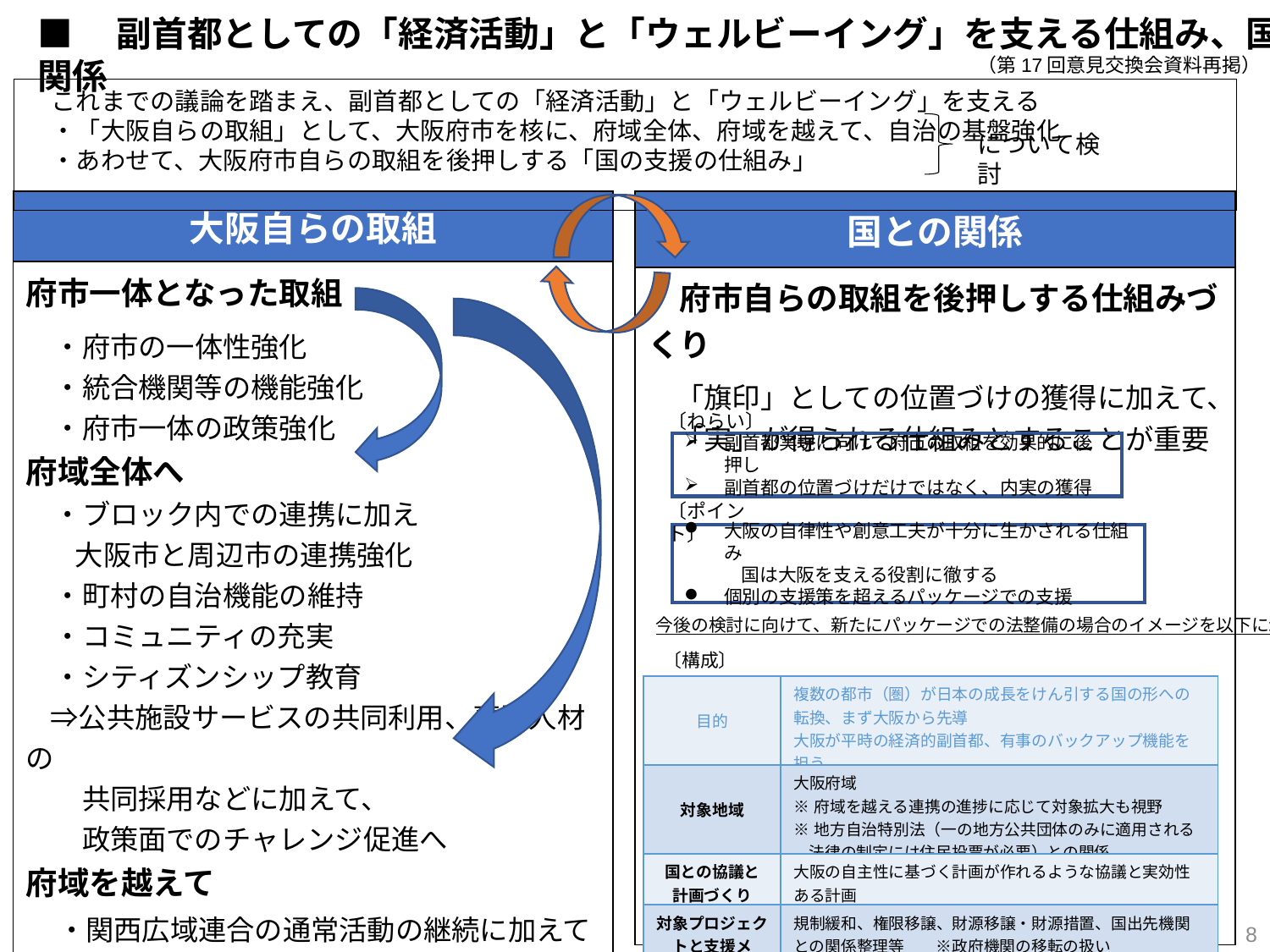

■　副首都としての「経済活動」と「ウェルビーイング」を支える仕組み、国との関係
（第17回意見交換会資料再掲）
　これまでの議論を踏まえ、副首都としての「経済活動」と「ウェルビーイング」を支える
　・「大阪自らの取組」として、大阪府市を核に、府域全体、府域を越えて、自治の基盤強化
　・あわせて、大阪府市自らの取組を後押しする「国の支援の仕組み」

について検討
| 大阪自らの取組 |
| --- |
| 府市一体となった取組 　・府市の一体性強化 　・統合機関等の機能強化 　・府市一体の政策強化 府域全体へ　　　　　　　　　 　・ブロック内での連携に加え 　　大阪市と周辺市の連携強化 　・町村の自治機能の維持 　・コミュニティの充実 　・シティズンシップ教育 　⇒公共施設サービスの共同利用、専門人材の 　　共同採用などに加えて、 　　政策面でのチャレンジ促進へ 府域を越えて 　・関西広域連合の通常活動の継続に加えて 　　広域連合の現状を踏まえ、一体的な経済圏を 　　構成する京阪神レベルでの連携強化 　⇒個々の利害を超える、一体的な政策推進へ 　　さらには将来的な道州制への道筋に |
| 国との関係 |
| --- |
| 府市自らの取組を後押しする仕組みづくり 　「旗印」としての位置づけの獲得に加えて、 　「実」が得られる仕組みとすることが重要 |

〔ねらい〕
副首都実現に向けて府市の取組を効果的に後押し
副首都の位置づけだけではなく、内実の獲得
〔ポイント〕
大阪の自律性や創意工夫が十分に生かされる仕組み
　　　 国は大阪を支える役割に徹する
個別の支援策を超えるパッケージでの支援
今後の検討に向けて、新たにパッケージでの法整備の場合のイメージを以下に示す
〔構成〕
| 目的 | 複数の都市（圏）が日本の成長をけん引する国の形への転換、まず大阪から先導 大阪が平時の経済的副首都、有事のバックアップ機能を担う |
| --- | --- |
| 対象地域 | 大阪府域 ※府域を越える連携の進捗に応じて対象拡大も視野 ※地方自治特別法（一の地方公共団体のみに適用される 法律の制定には住民投票が必要）との関係 |
| 国との協議と 計画づくり | 大阪の自主性に基づく計画が作れるような協議と実効性ある計画 |
| 対象プロジェクトと支援メニュー | 規制緩和、権限移譲、財源移譲・財源措置、国出先機関との関係整理等　　※政府機関の移転の扱い |
8